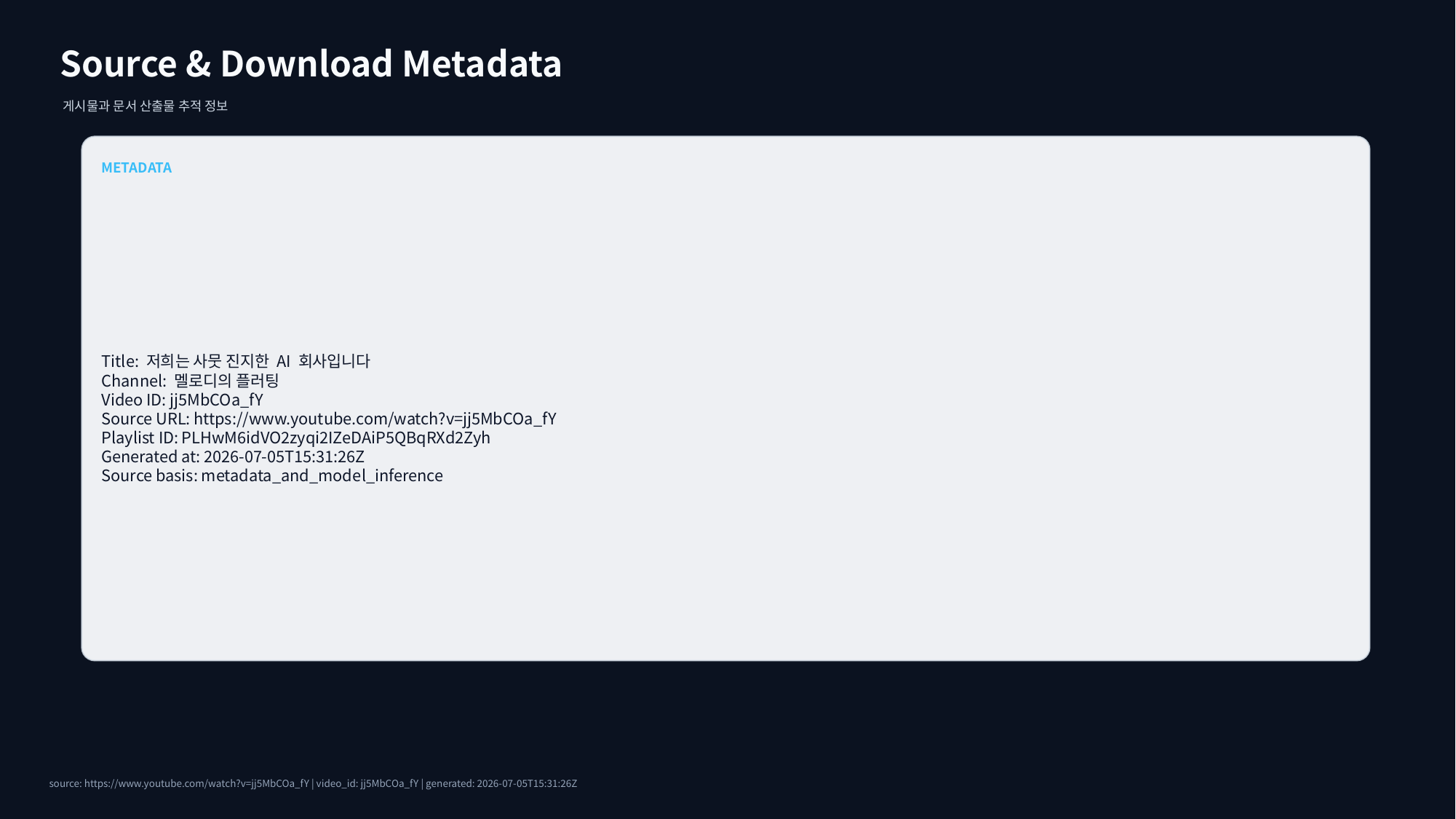

Source & Download Metadata
게시물과 문서 산출물 추적 정보

METADATA
Title: 저희는 사뭇 진지한 AI 회사입니다
Channel: 멜로디의 플러팅
Video ID: jj5MbCOa_fY
Source URL: https://www.youtube.com/watch?v=jj5MbCOa_fY
Playlist ID: PLHwM6idVO2zyqi2IZeDAiP5QBqRXd2Zyh
Generated at: 2026-07-05T15:31:26Z
Source basis: metadata_and_model_inference
source: https://www.youtube.com/watch?v=jj5MbCOa_fY | video_id: jj5MbCOa_fY | generated: 2026-07-05T15:31:26Z